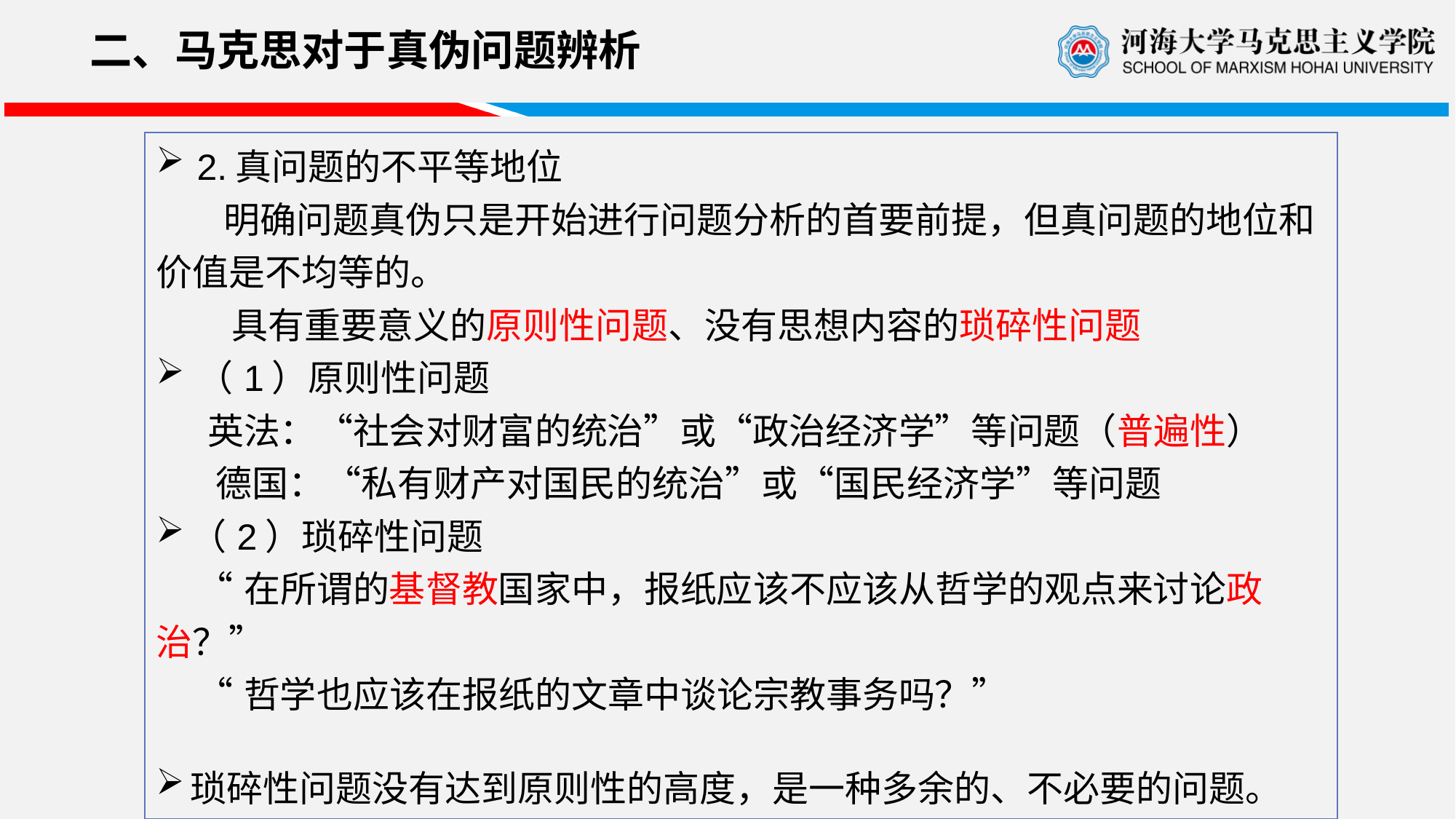

二、马克思对于真伪问题辨析
| 2.真问题的不平等地位 明确问题真伪只是开始进行问题分析的首要前提，但真问题的地位和价值是不均等的。 具有重要意义的原则性问题、没有思想内容的琐碎性问题 （1）原则性问题 英法：“社会对财富的统治”或“政治经济学”等问题（普遍性） 德国：“私有财产对国民的统治”或“国民经济学”等问题 （2）琐碎性问题 “在所谓的基督教国家中，报纸应该不应该从哲学的观点来讨论政治？” “哲学也应该在报纸的文章中谈论宗教事务吗？” 琐碎性问题没有达到原则性的高度，是一种多余的、不必要的问题。 区分和甄别具有重要意义的原则性问题和没有思想内容的琐碎性问题，有利于在问题分析中抓住关键问题，避免精力的铺张和无谓的争端。 |
| --- |